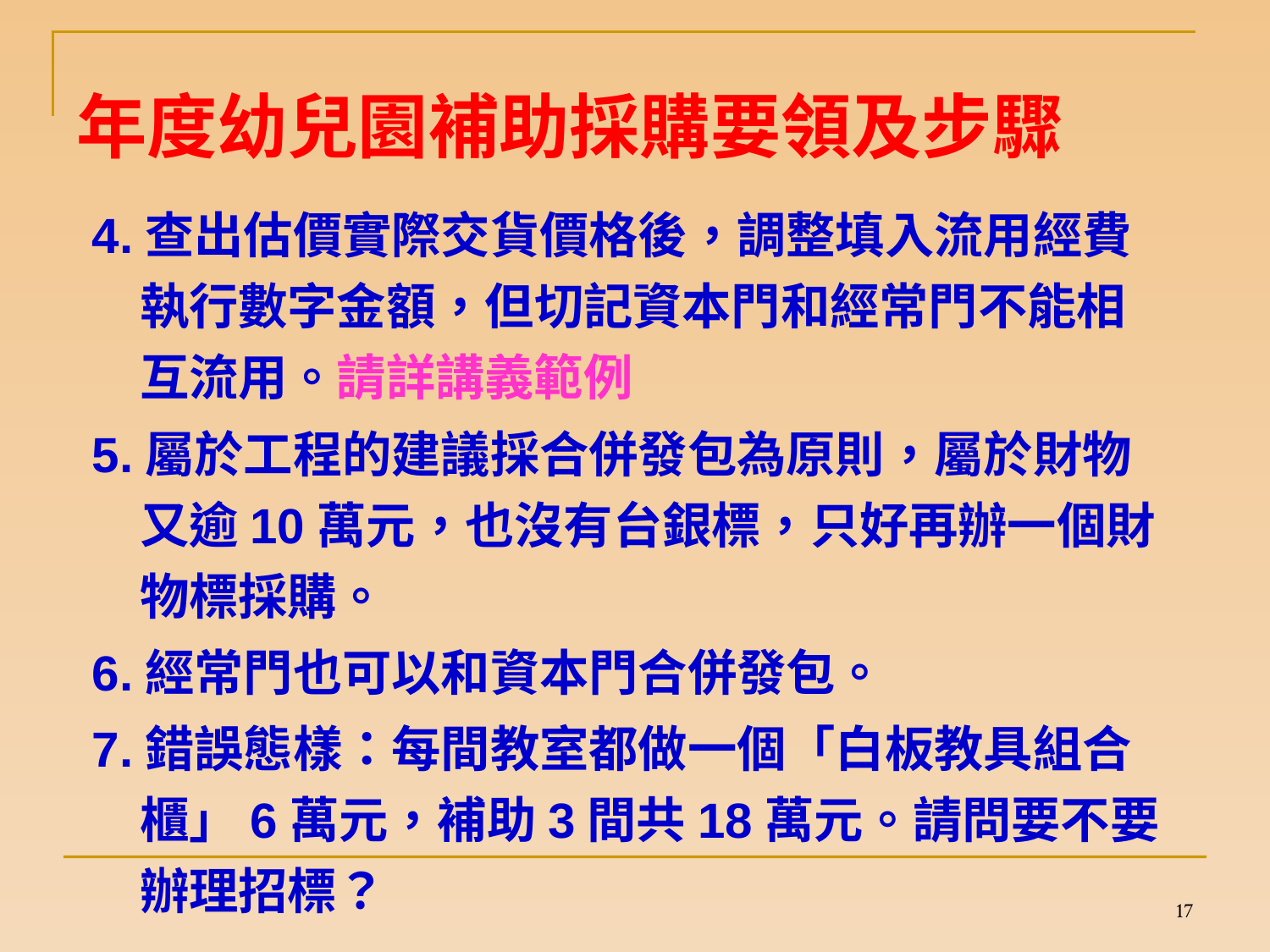

# 年度幼兒園補助採購要領及步驟
4.查出估價實際交貨價格後，調整填入流用經費執行數字金額，但切記資本門和經常門不能相互流用。請詳講義範例
5.屬於工程的建議採合併發包為原則，屬於財物又逾10萬元，也沒有台銀標，只好再辦一個財物標採購。
6.經常門也可以和資本門合併發包。
7.錯誤態樣：每間教室都做一個「白板教具組合櫃」6萬元，補助3間共18萬元。請問要不要辦理招標？
17